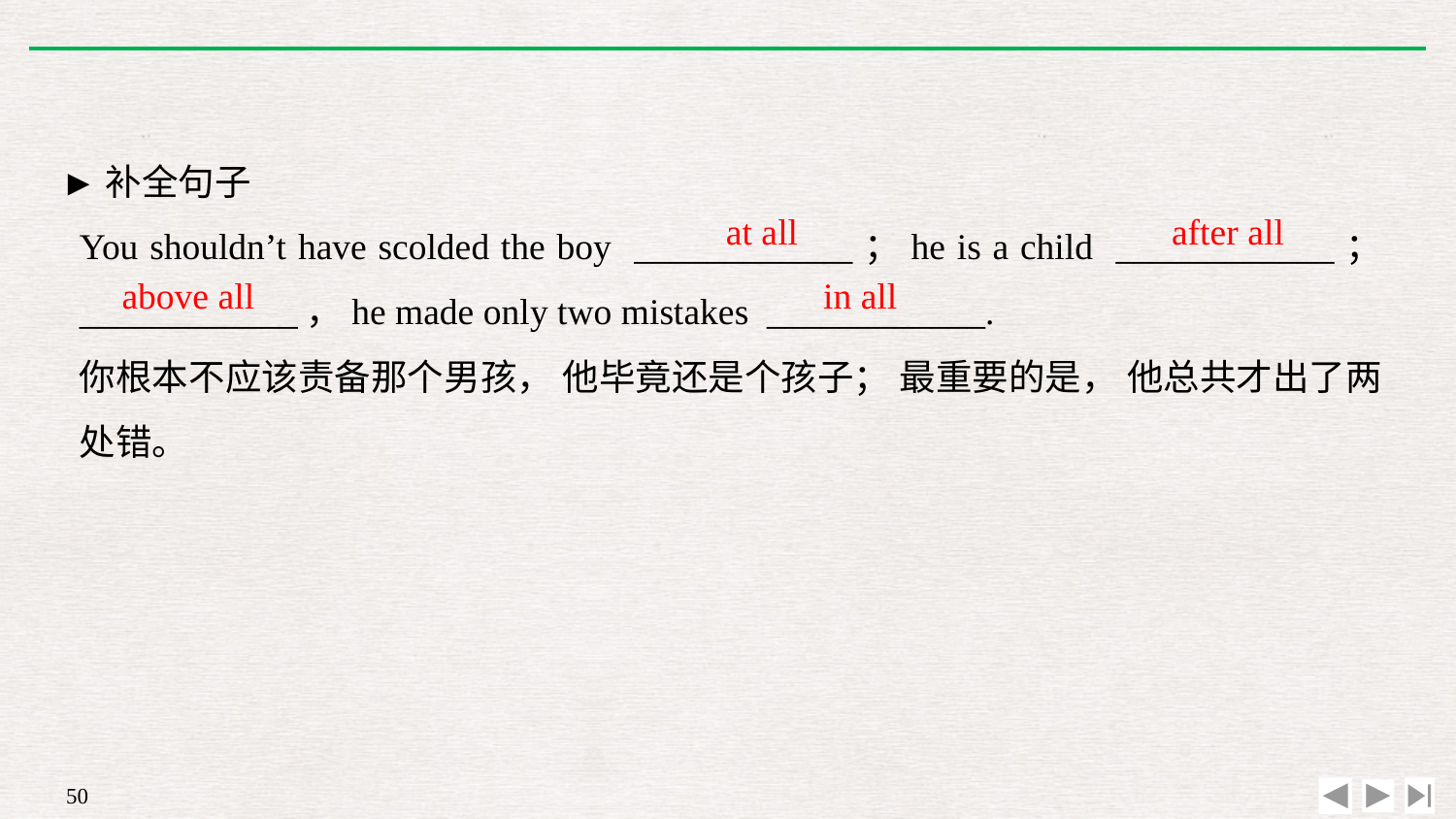

►补全句子
You shouldn’t have scolded the boy  ____________；he is a child  ____________； ____________，he made only two mistakes  ____________.
你根本不应该责备那个男孩， 他毕竟还是个孩子； 最重要的是， 他总共才出了两处错。
at all
after all
above all
in all